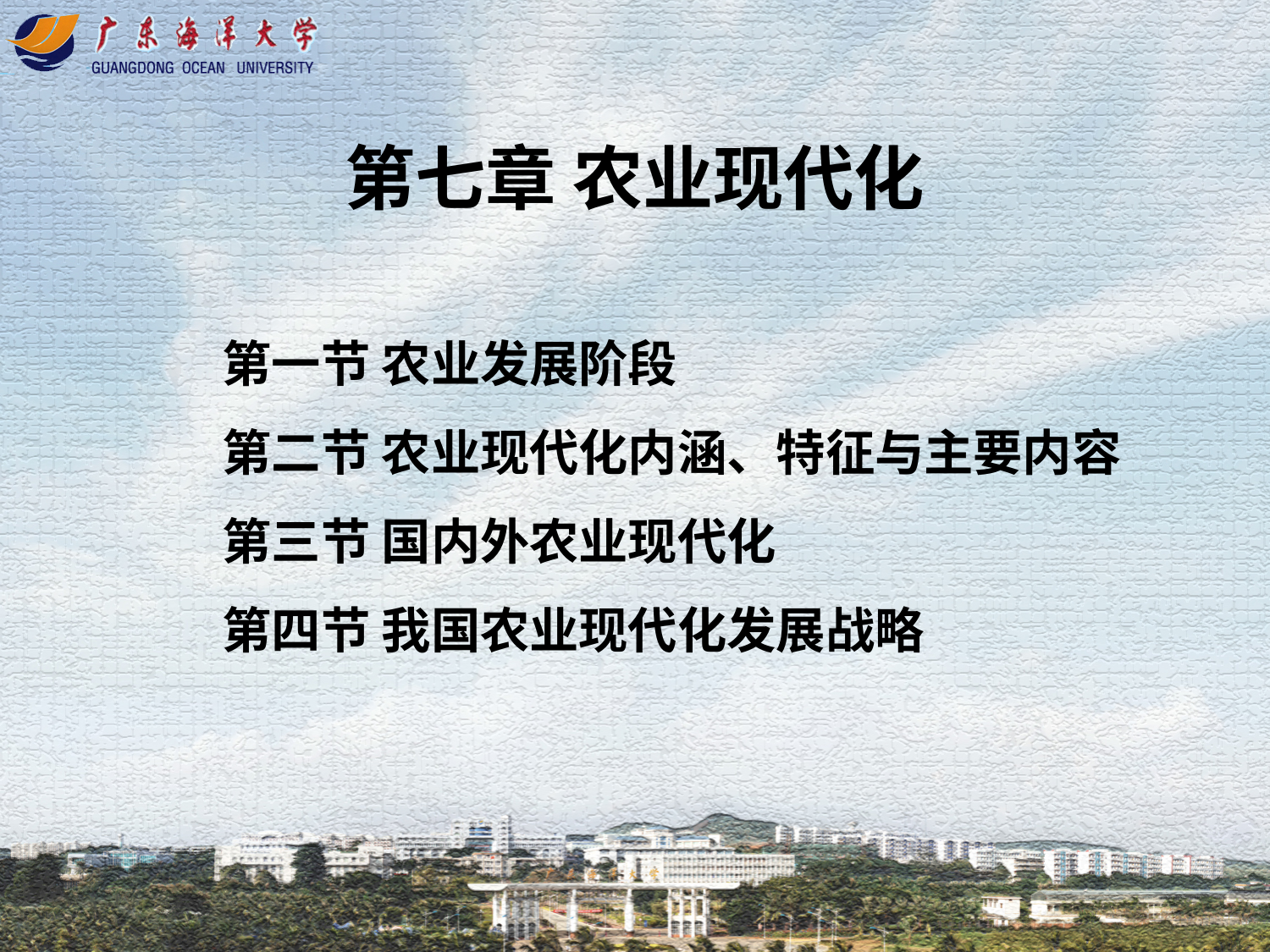

# 第七章 农业现代化

第一节 农业发展阶段
第二节 农业现代化内涵、特征与主要内容第三节 国内外农业现代化
第四节 我国农业现代化发展战略